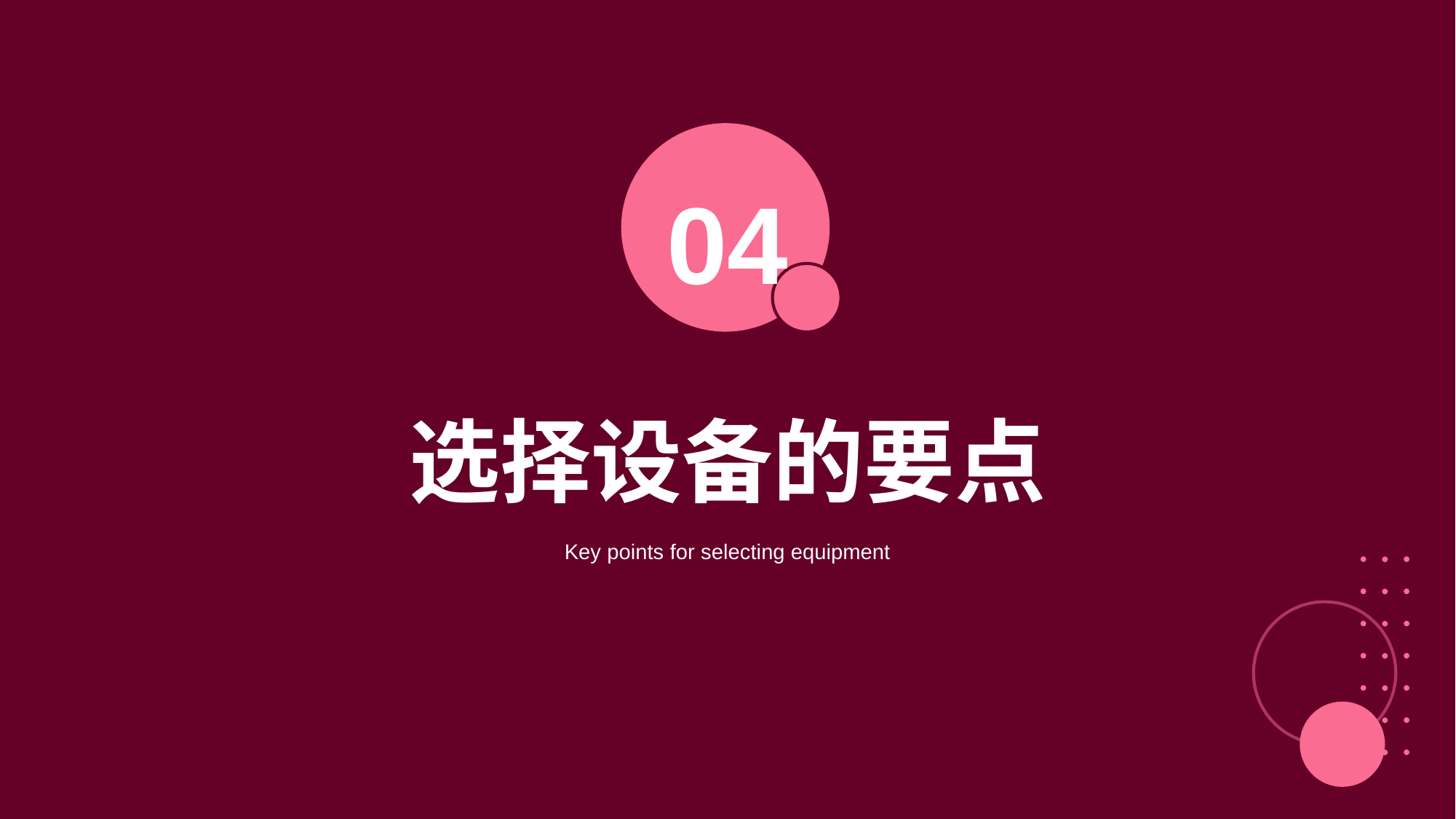

04
选择设备的要点
Key points for selecting equipment